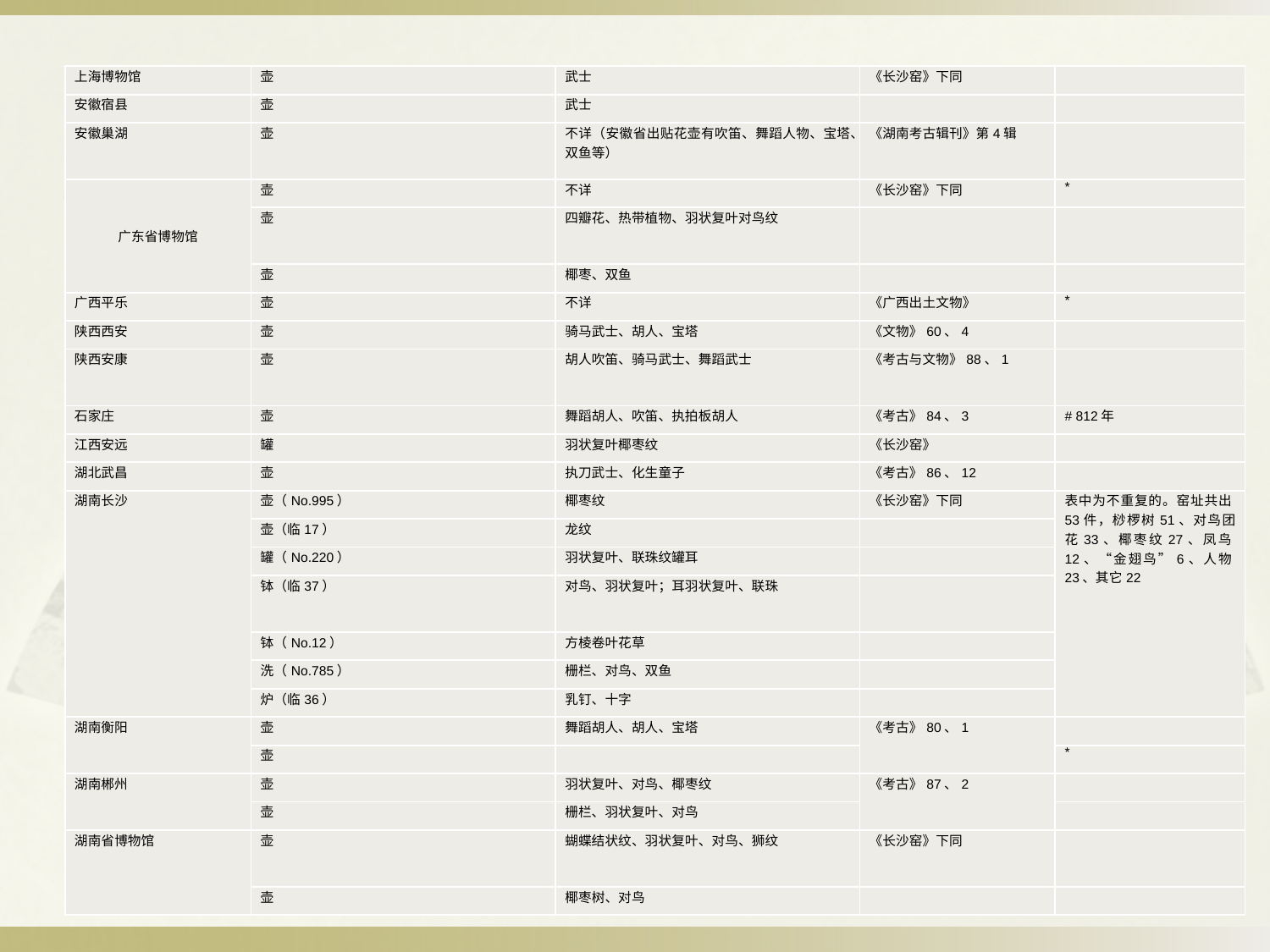

#
| 上海博物馆 | 壶 | 武士 | 《长沙窑》下同 |  |
| --- | --- | --- | --- | --- |
| 安徽宿县 | 壶 | 武士 |  |  |
| 安徽巢湖 | 壶 | 不详（安徽省出贴花壶有吹笛、舞蹈人物、宝塔、双鱼等） | 《湖南考古辑刊》第4辑 |  |
| 广东省博物馆 | 壶 | 不详 | 《长沙窑》下同 | \* |
|  | 壶 | 四瓣花、热带植物、羽状复叶对鸟纹 |  |  |
|  | 壶 | 椰枣、双鱼 |  |  |
| 广西平乐 | 壶 | 不详 | 《广西出土文物》 | \* |
| 陕西西安 | 壶 | 骑马武士、胡人、宝塔 | 《文物》60、4 |  |
| 陕西安康 | 壶 | 胡人吹笛、骑马武士、舞蹈武士 | 《考古与文物》88、1 |  |
| 石家庄 | 壶 | 舞蹈胡人、吹笛、执拍板胡人 | 《考古》84、3 | # 812年 |
| 江西安远 | 罐 | 羽状复叶椰枣纹 | 《长沙窑》 |  |
| 湖北武昌 | 壶 | 执刀武士、化生童子 | 《考古》86、12 |  |
| 湖南长沙 | 壶（No.995） | 椰枣纹 | 《长沙窑》下同 | 表中为不重复的。窑址共出53件，桫椤树51、对鸟团花33、椰枣纹27、凤鸟12、“金翅鸟”6、人物23、其它22 |
|  | 壶（临17） | 龙纹 |  |  |
|  | 罐（No.220） | 羽状复叶、联珠纹罐耳 |  |  |
|  | 钵（临37） | 对鸟、羽状复叶；耳羽状复叶、联珠 |  |  |
|  | 钵（No.12） | 方棱卷叶花草 |  |  |
|  | 洗（No.785） | 栅栏、对鸟、双鱼 |  |  |
|  | 炉（临36） | 乳钉、十字 |  |  |
| 湖南衡阳 | 壶 | 舞蹈胡人、胡人、宝塔 | 《考古》80、1 |  |
|  | 壶 |  |  | \* |
| 湖南郴州 | 壶 | 羽状复叶、对鸟、椰枣纹 | 《考古》87、2 |  |
|  | 壶 | 栅栏、羽状复叶、对鸟 |  |  |
| 湖南省博物馆 | 壶 | 蝴蝶结状纹、羽状复叶、对鸟、狮纹 | 《长沙窑》下同 |  |
|  | 壶 | 椰枣树、对鸟 |  |  |